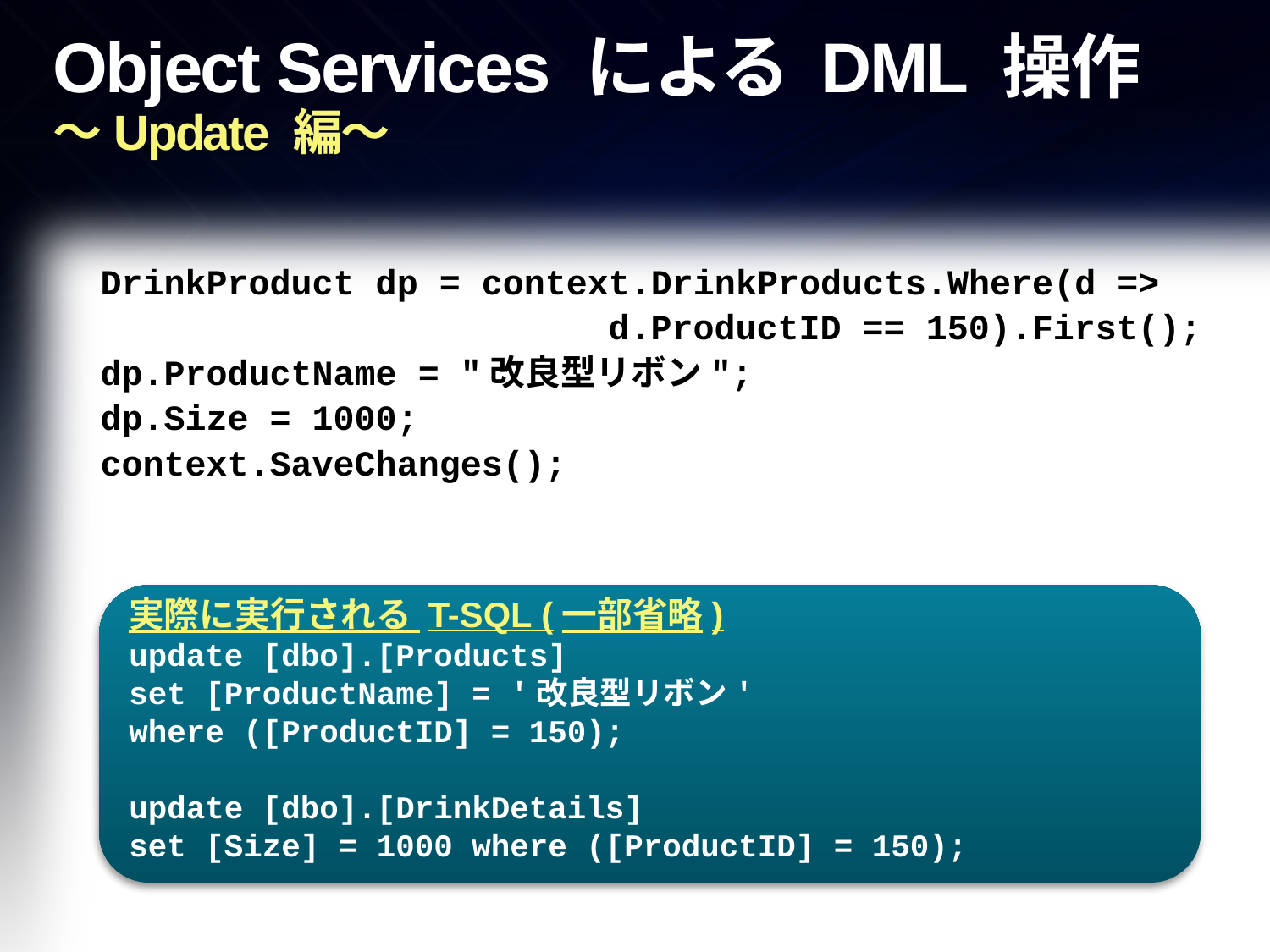

# Object Services による DML 操作 ～Update 編～
DrinkProduct dp = context.DrinkProducts.Where(d =>
                        d.ProductID == 150).First();
dp.ProductName = "改良型リボン";
dp.Size = 1000;
context.SaveChanges();

実際に実行される T-SQL (一部省略)
update [dbo].[Products]
set [ProductName] = '改良型リボン'
where ([ProductID] = 150);

update [dbo].[DrinkDetails]
set [Size] = 1000 where ([ProductID] = 150);